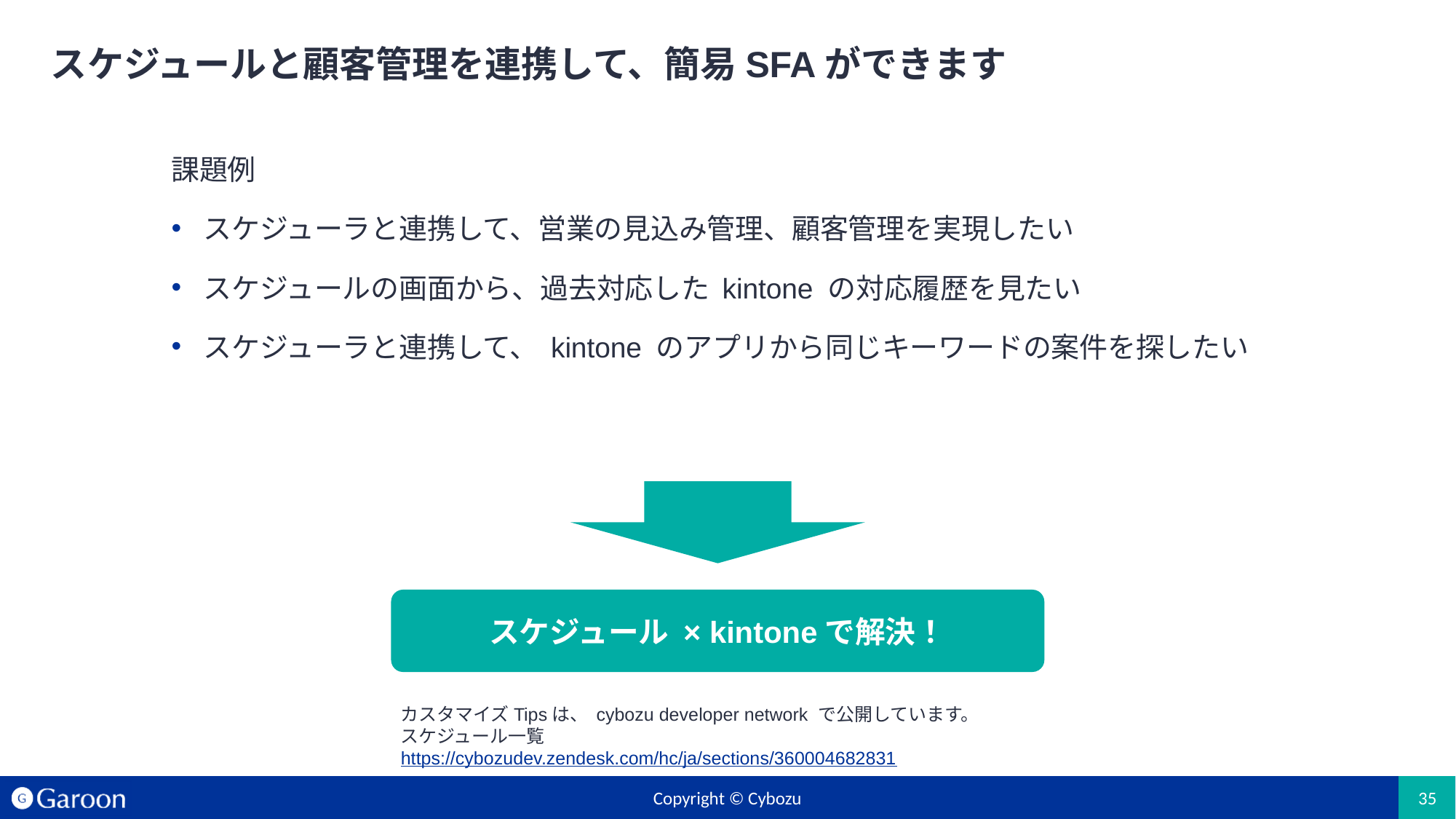

# スケジュールと顧客管理を連携して、簡易SFAができます
課題例
スケジューラと連携して、営業の見込み管理、顧客管理を実現したい
スケジュールの画面から、過去対応した kintone の対応履歴を見たい
スケジューラと連携して、 kintone のアプリから同じキーワードの案件を探したい

スケジュール × kintoneで解決！
カスタマイズTipsは、 cybozu developer network で公開しています。
スケジュール一覧
https://cybozudev.zendesk.com/hc/ja/sections/360004682831